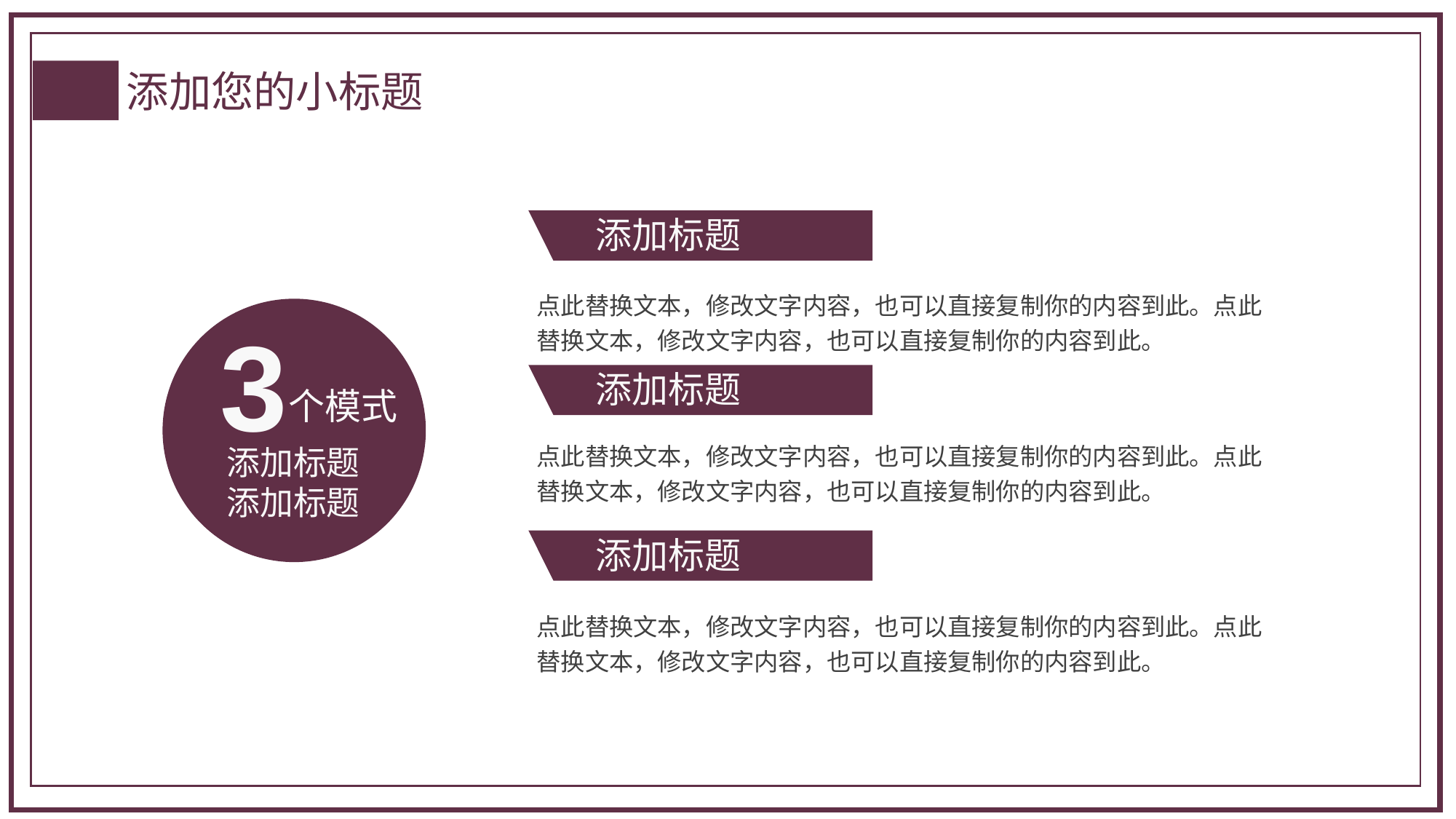

添加标题

点此替换文本，修改文字内容，也可以直接复制你的内容到此。点此替换文本，修改文字内容，也可以直接复制你的内容到此。

3
添加标题

个模式
点此替换文本，修改文字内容，也可以直接复制你的内容到此。点此替换文本，修改文字内容，也可以直接复制你的内容到此。
添加标题
添加标题
添加标题

点此替换文本，修改文字内容，也可以直接复制你的内容到此。点此替换文本，修改文字内容，也可以直接复制你的内容到此。